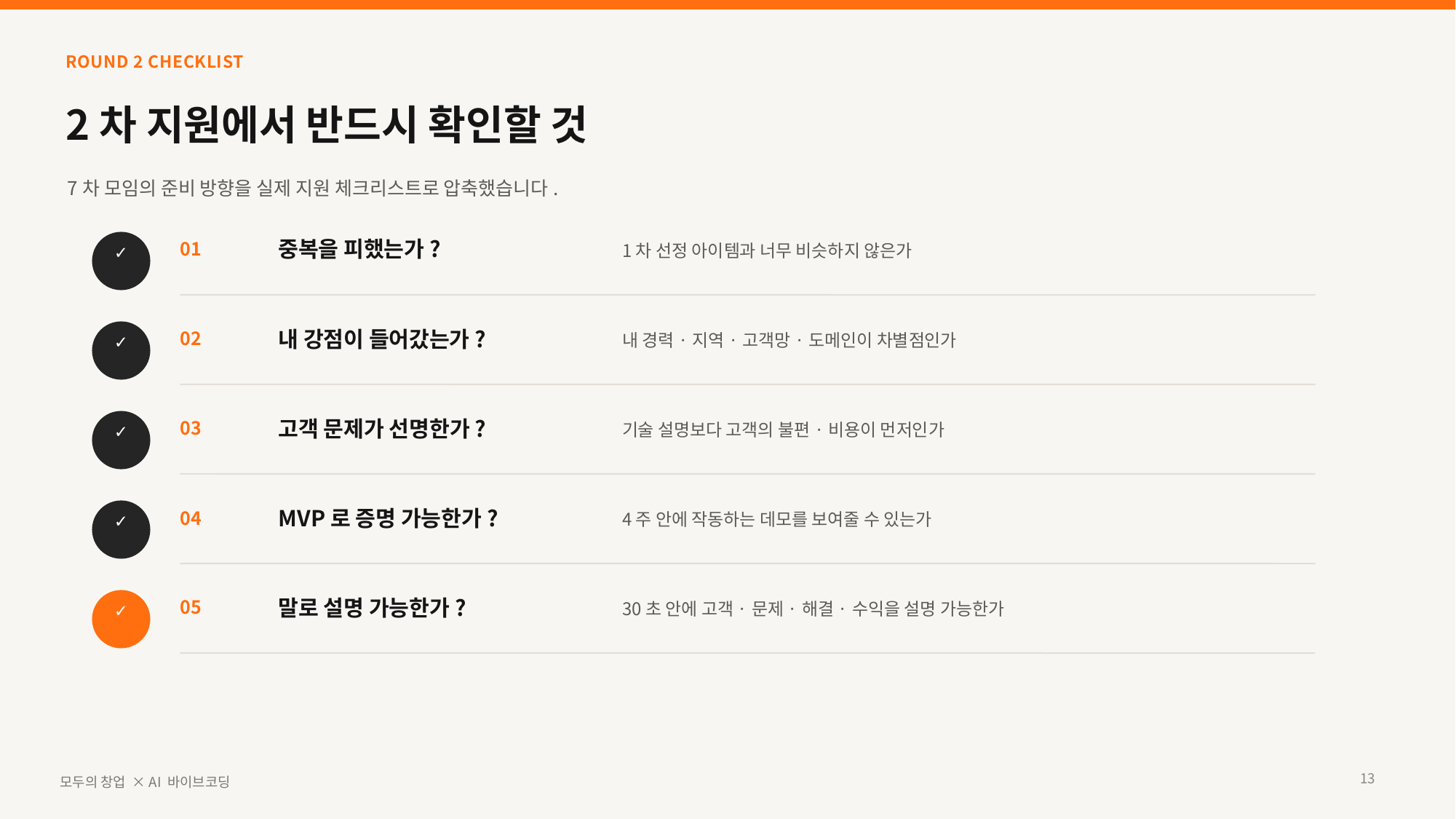

ROUND 2 CHECKLIST
2차 지원에서 반드시 확인할 것
7차 모임의 준비 방향을 실제 지원 체크리스트로 압축했습니다.
01
중복을 피했는가?
1차 선정 아이템과 너무 비슷하지 않은가

✓

02
내 강점이 들어갔는가?
내 경력·지역·고객망·도메인이 차별점인가

✓

03
고객 문제가 선명한가?
기술 설명보다 고객의 불편·비용이 먼저인가

✓

04
MVP로 증명 가능한가?
4주 안에 작동하는 데모를 보여줄 수 있는가

✓

05
말로 설명 가능한가?
30초 안에 고객·문제·해결·수익을 설명 가능한가

✓

13